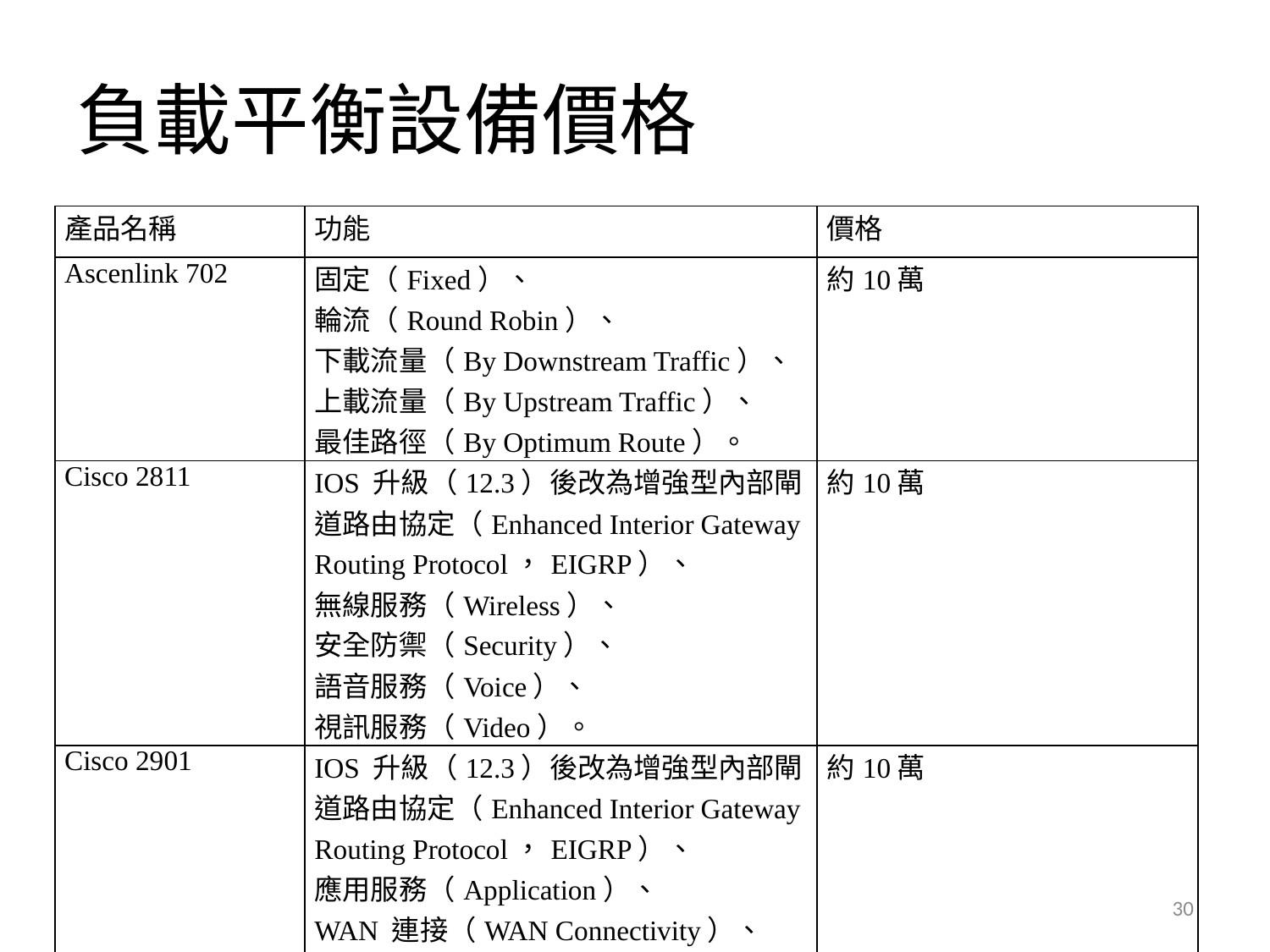

# 負載平衡設備價格
| 產品名稱 | 功能 | 價格 |
| --- | --- | --- |
| Ascenlink 702 | 固定（Fixed）、 輪流（Round Robin）、 下載流量（By Downstream Traffic）、 上載流量（By Upstream Traffic）、 最佳路徑（By Optimum Route）。 | 約10萬 |
| Cisco 2811 | IOS 升級（12.3）後改為增強型內部閘道路由協定（Enhanced Interior Gateway Routing Protocol，EIGRP）、 無線服務（Wireless）、 安全防禦（Security）、 語音服務（Voice）、 視訊服務（Video）。 | 約10萬 |
| Cisco 2901 | IOS 升級（12.3）後改為增強型內部閘道路由協定（Enhanced Interior Gateway Routing Protocol，EIGRP）、 應用服務（Application）、 WAN 連接（WAN Connectivity）、 安全防禦（Security）。 | 約10萬 |
30